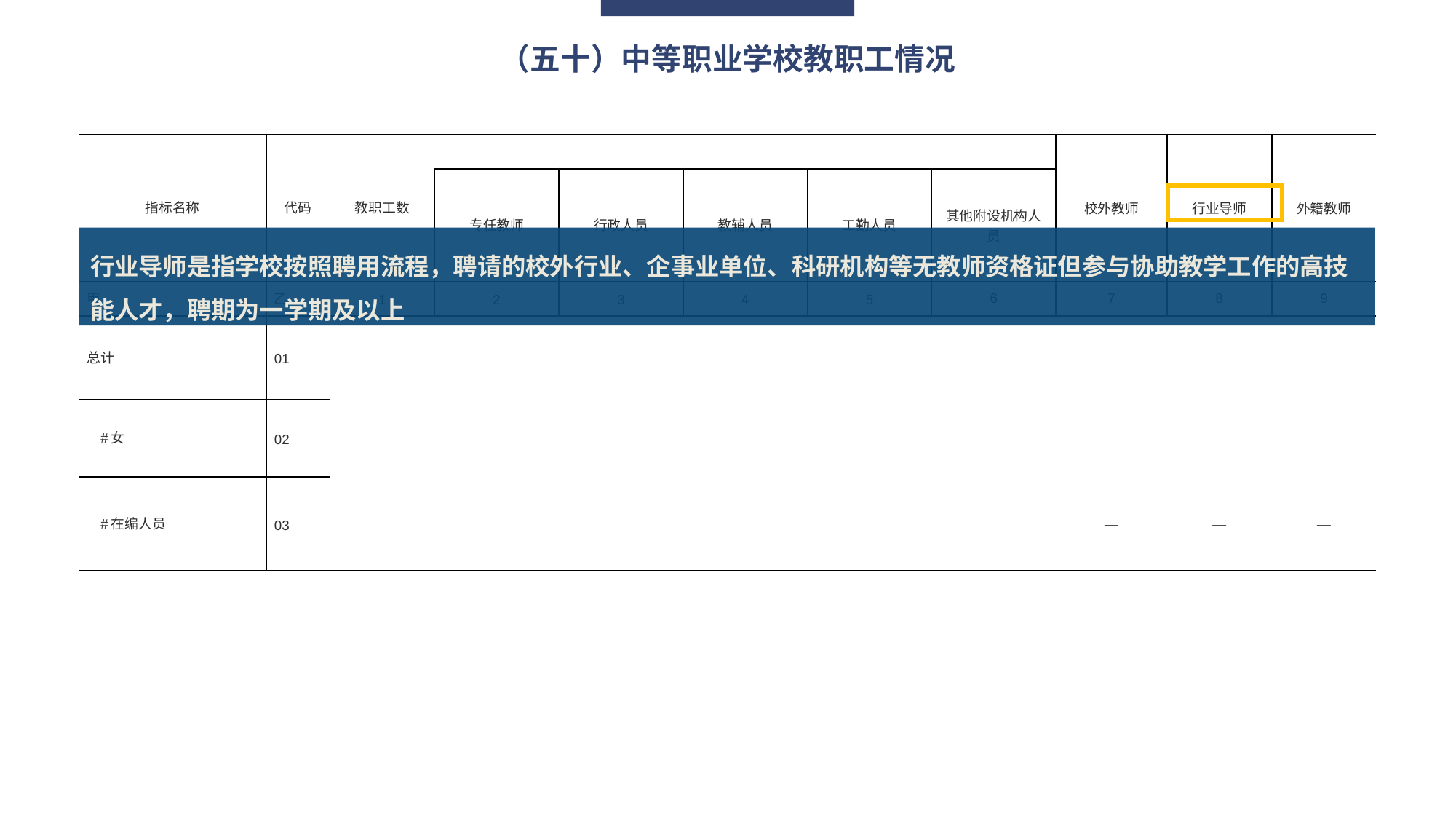

（五十）中等职业学校教职工情况
| 指标名称 | 代码 | 教职工数 |  |  |  |  |  | 校外教师 | 行业导师 | 外籍教师 |
| --- | --- | --- | --- | --- | --- | --- | --- | --- | --- | --- |
|  |  |  | 专任教师 | 行政人员 | 教辅人员 | 工勤人员 | 其他附设机构人员 |  |  |  |
| 甲 | 乙 | 1 | 2 | 3 | 4 | 5 | 6 | 7 | 8 | 9 |
| 总计 | 01 |  |  |  |  |  |  |  |  |  |
| #女 | 02 |  |  |  |  |  |  |  |  |  |
| #在编人员 | 03 |  |  |  |  |  |  | — | — | — |

行业导师是指学校按照聘用流程，聘请的校外行业、企事业单位、科研机构等无教师资格证但参与协助教学工作的高技能人才，聘期为一学期及以上